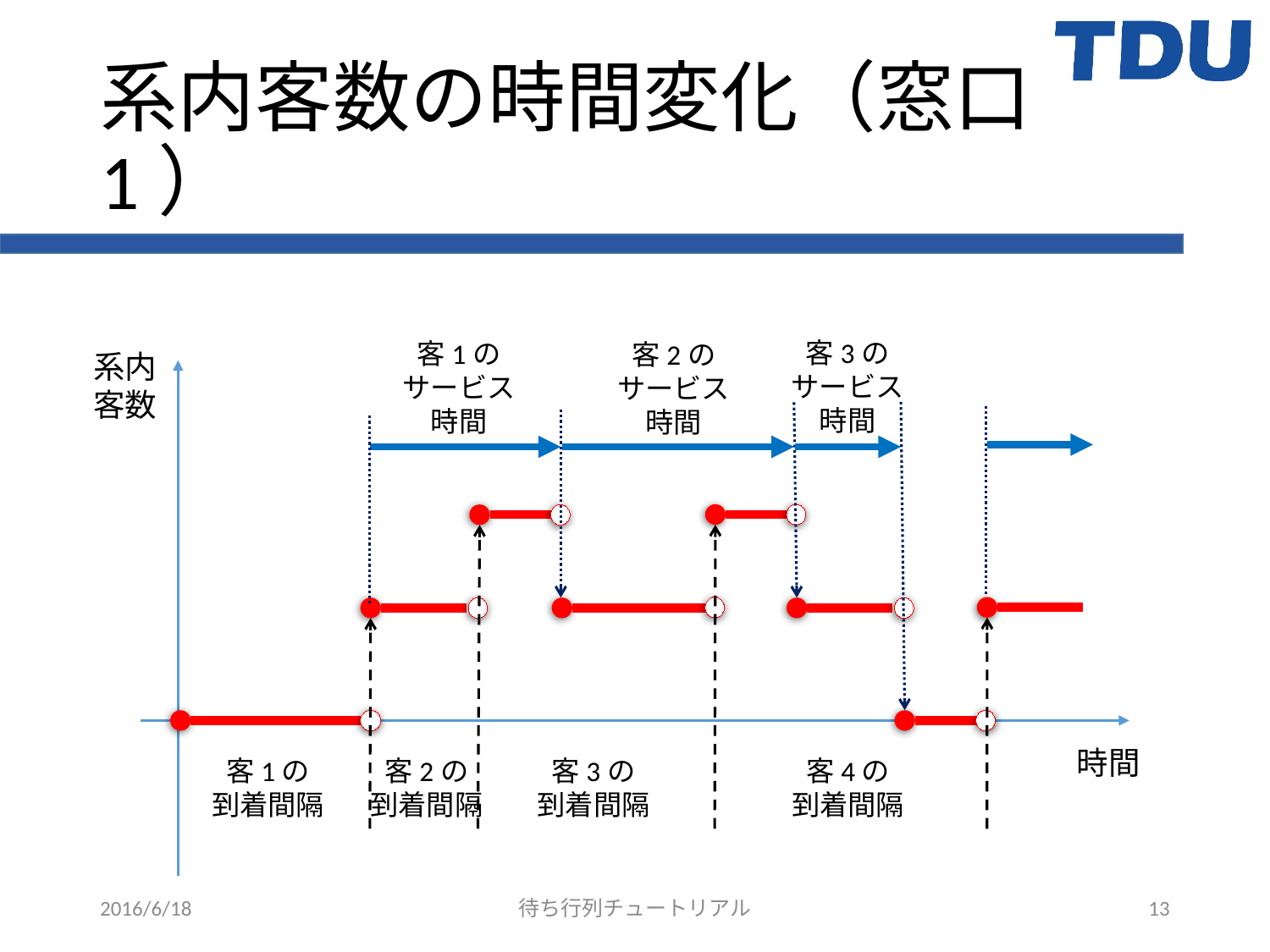

# 系内客数の時間変化（窓口1）
客3の
サービス
時間
客1の
サービス
時間
客2の
サービス
時間
系内
客数

時間
客3の
到着間隔
客4の
到着間隔
客1の
到着間隔
客2の
到着間隔
2016/6/18
待ち行列チュートリアル
13